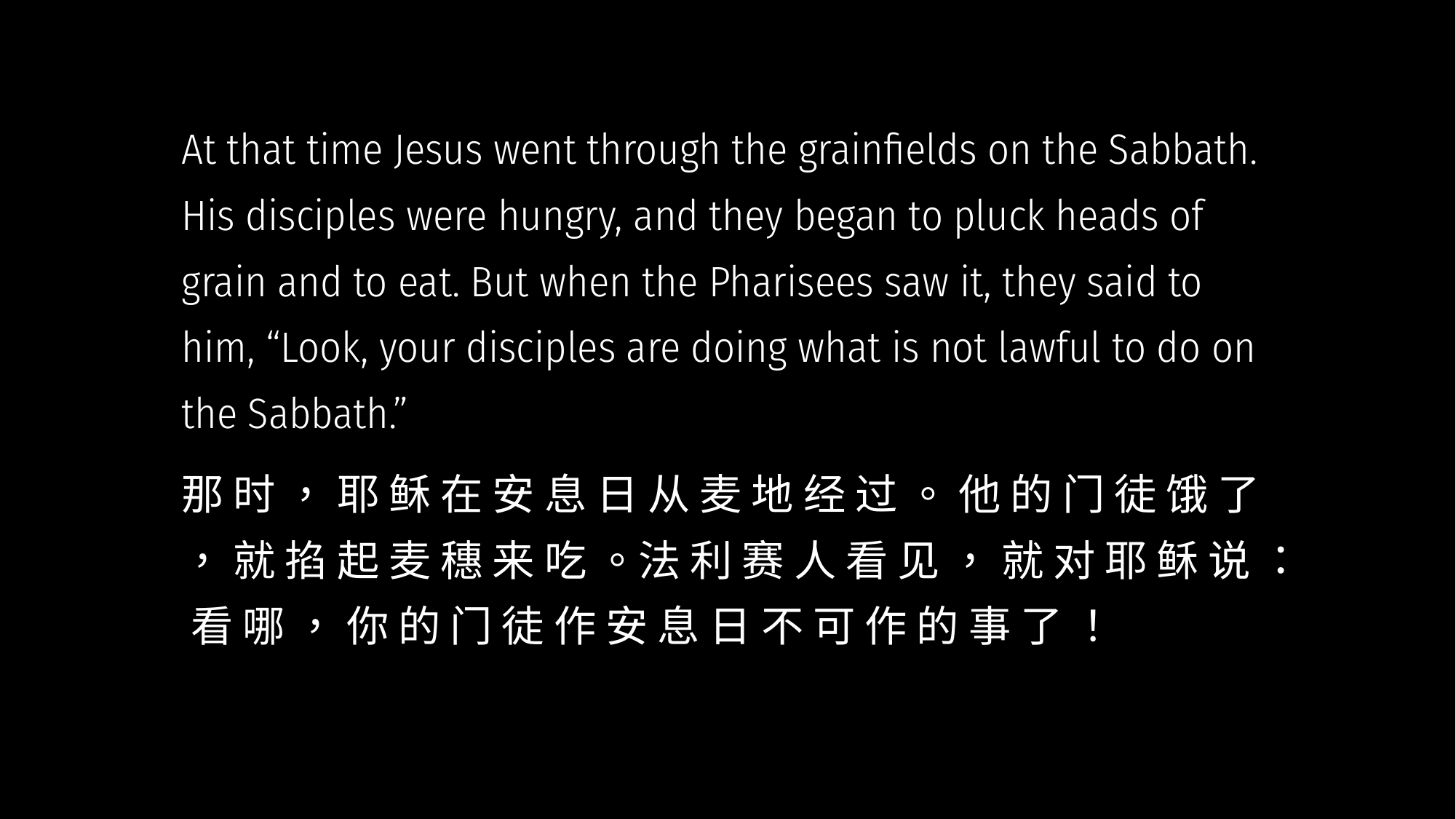

At that time Jesus went through the grainfields on the Sabbath. His disciples were hungry, and they began to pluck heads of grain and to eat. But when the Pharisees saw it, they said to him, “Look, your disciples are doing what is not lawful to do on the Sabbath.”
那 时 ， 耶 稣 在 安 息 日 从 麦 地 经 过 。 他 的 门 徒 饿 了 ， 就 掐 起 麦 穗 来 吃 。法 利 赛 人 看 见 ， 就 对 耶 稣 说 ： 看 哪 ， 你 的 门 徒 作 安 息 日 不 可 作 的 事 了 ！